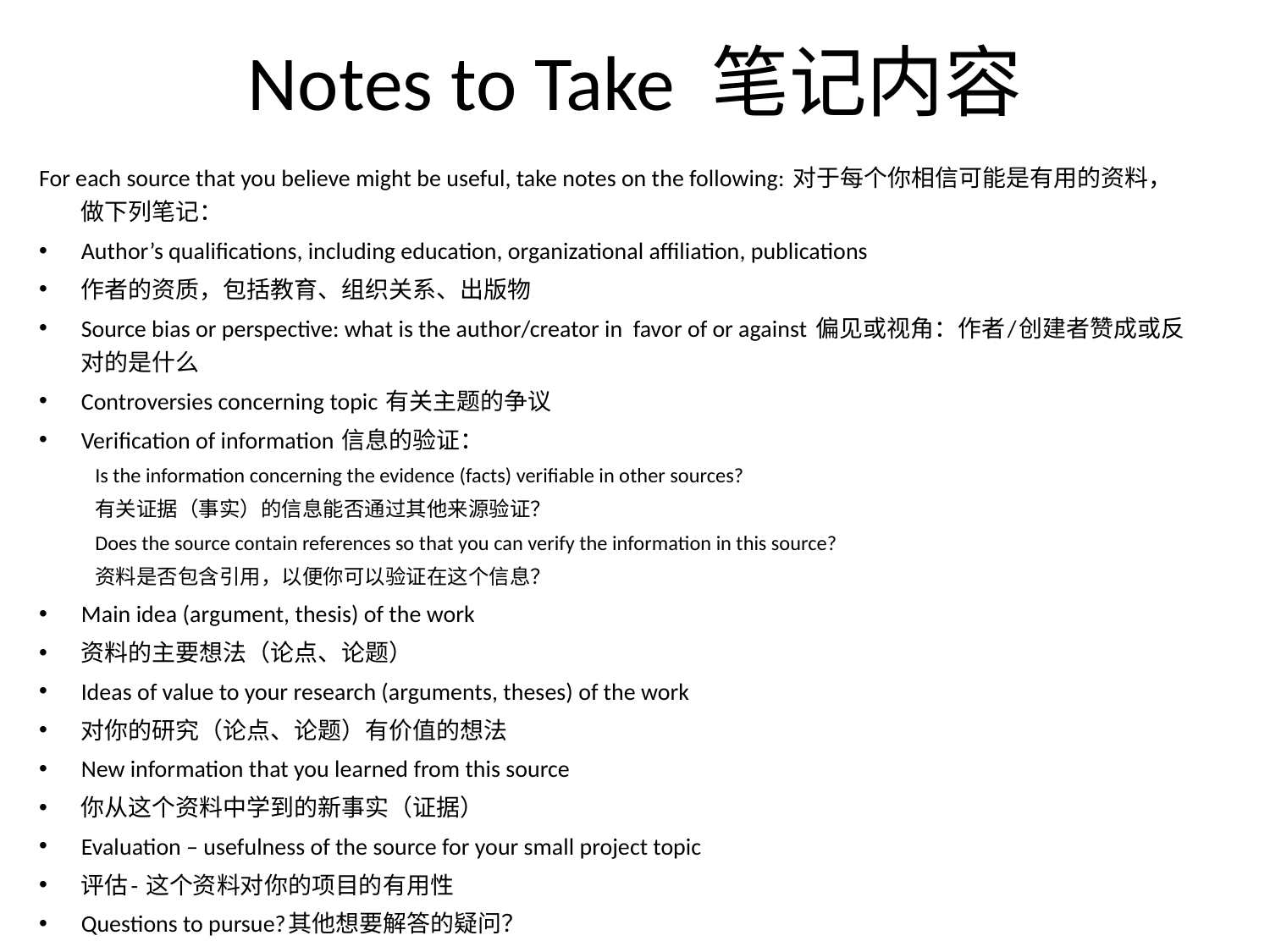

# Notes to Take 笔记内容
For each source that you believe might be useful, take notes on the following: 对于每个你相信可能是有用的资料，做下列笔记：
Author’s qualifications, including education, organizational affiliation, publications
作者的资质，包括教育、组织关系、出版物
Source bias or perspective: what is the author/creator in  favor of or against 偏见或视角：作者/创建者赞成或反对的是什么
Controversies concerning topic 有关主题的争议
Verification of information 信息的验证：
Is the information concerning the evidence (facts) verifiable in other sources?
有关证据（事实）的信息能否通过其他来源验证？
Does the source contain references so that you can verify the information in this source?
资料是否包含引用，以便你可以验证在这个信息？
Main idea (argument, thesis) of the work
资料的主要想法（论点、论题）
Ideas of value to your research (arguments, theses) of the work
对你的研究（论点、论题）有价值的想法
New information that you learned from this source
你从这个资料中学到的新事实（证据）
Evaluation – usefulness of the source for your small project topic
评估- 这个资料对你的项目的有用性
Questions to pursue?其他想要解答的疑问？